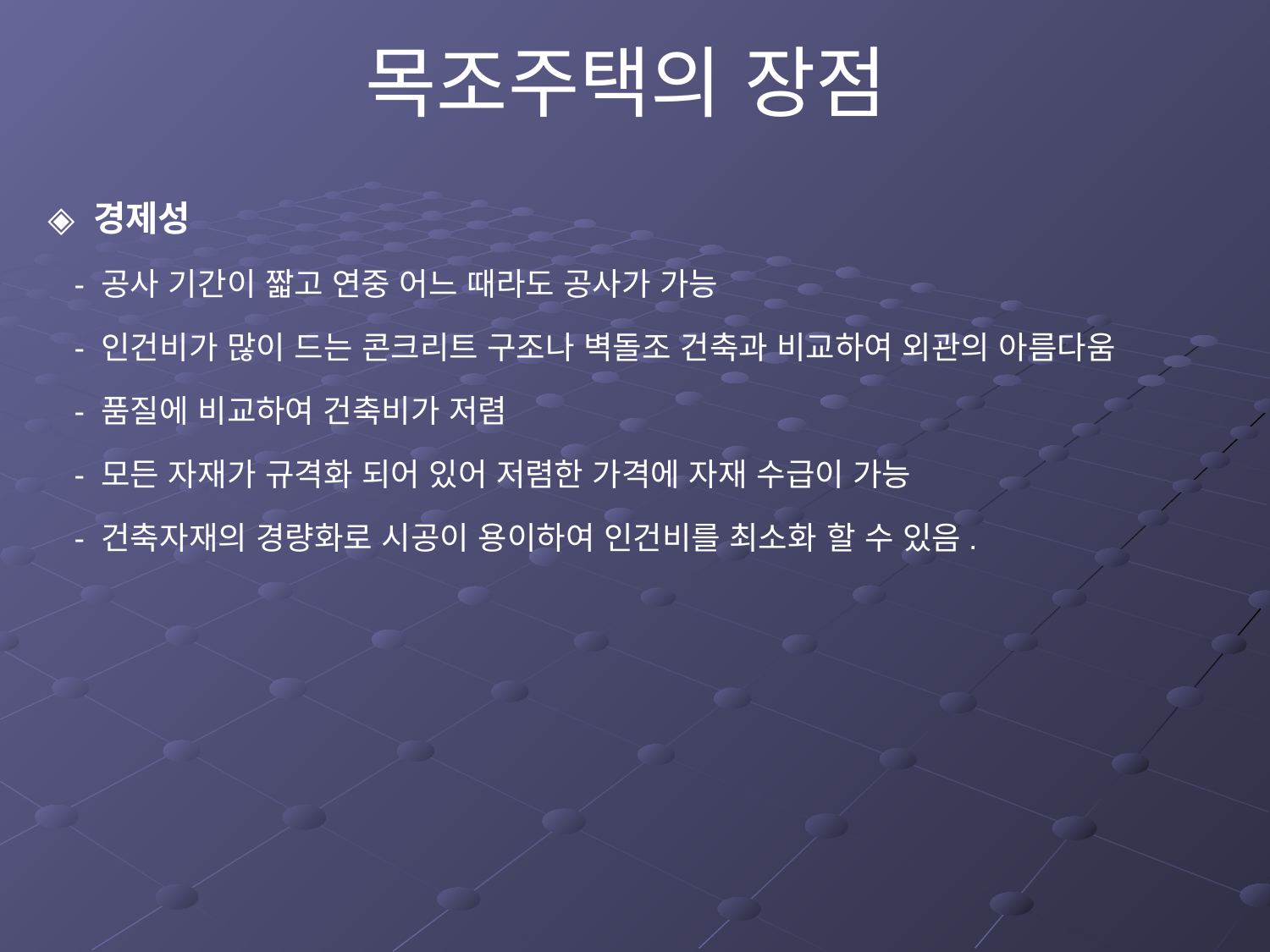

목조주택의 장점
◈ 경제성
   - 공사 기간이 짧고 연중 어느 때라도 공사가 가능
   - 인건비가 많이 드는 콘크리트 구조나 벽돌조 건축과 비교하여 외관의 아름다움
   - 품질에 비교하여 건축비가 저렴
   - 모든 자재가 규격화 되어 있어 저렴한 가격에 자재 수급이 가능
   - 건축자재의 경량화로 시공이 용이하여 인건비를 최소화 할 수 있음.